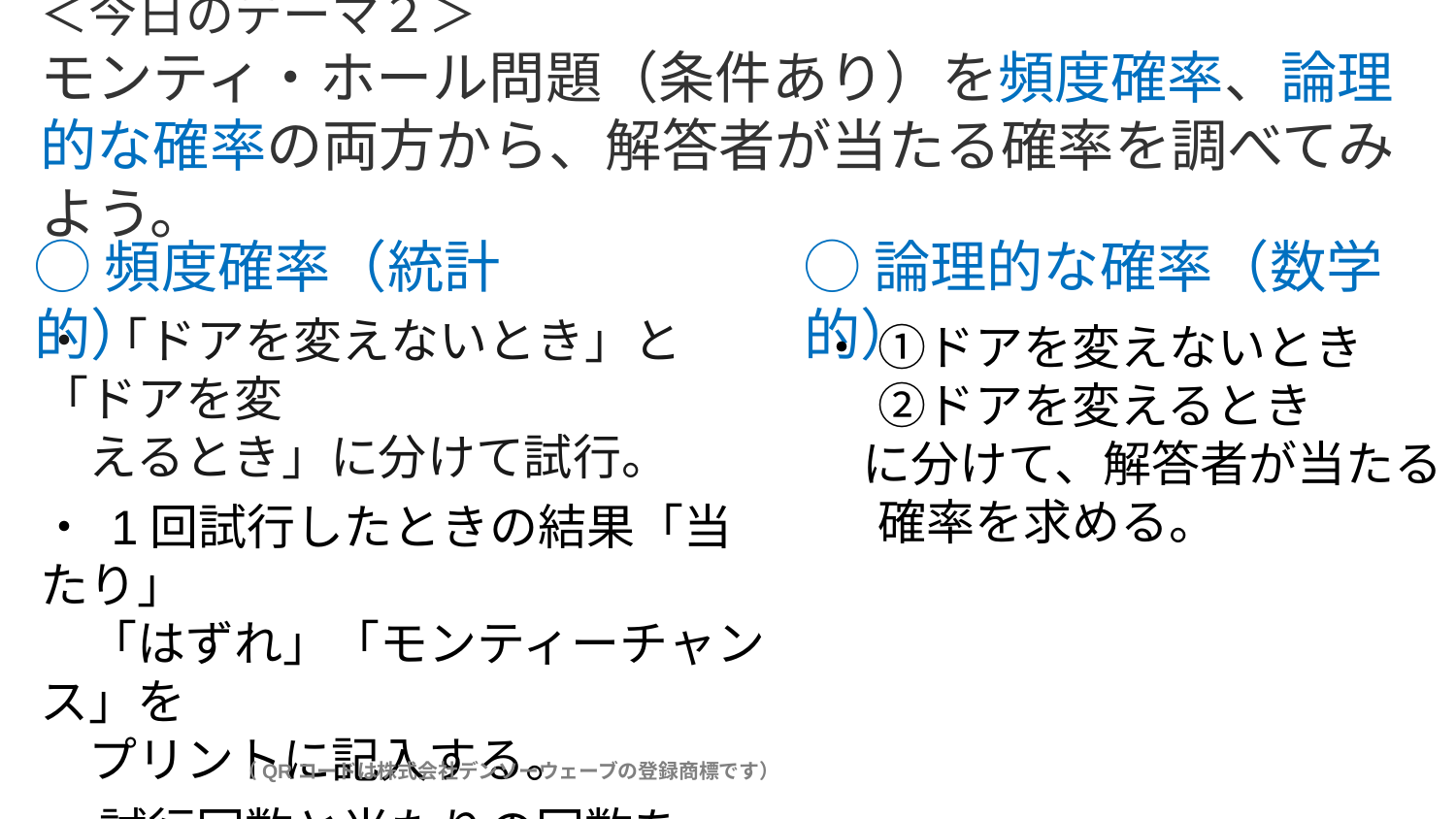

＜今日のテーマ２＞
モンティ・ホール問題（条件あり）を頻度確率、論理的な確率の両方から、解答者が当たる確率を調べてみよう。
◯頻度確率（統計的）
◯論理的な確率（数学的）
・ 「ドアを変えないとき」と「ドアを変
　えるとき」に分けて試行。
・ 1回試行したときの結果「当たり」
　「はずれ」「モンティーチャンス」を
　プリントに記入する。
・ 試行回数と当たりの回数を、QR
　コードからスプレッドシートに入力。
・ ①ドアを変えないとき
　 ②ドアを変えるとき
   に分けて、解答者が当たる
　 確率を求める。
（QRコードは株式会社デンソーウェーブの登録商標です）